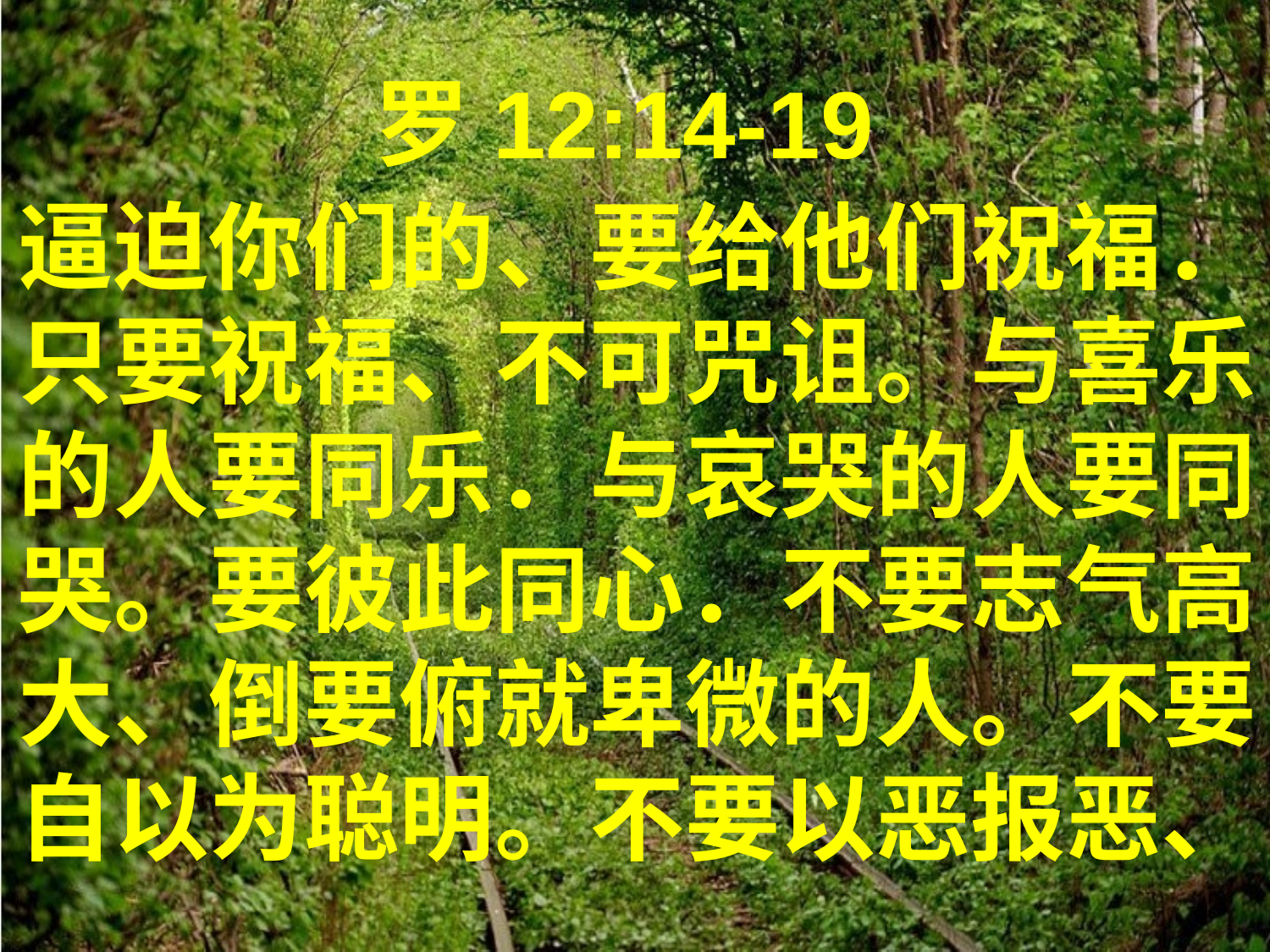

罗12:14-19
逼迫你们的、要给他们祝福．只要祝福、不可咒诅。与喜乐的人要同乐．与哀哭的人要同哭。要彼此同心．不要志气高大、倒要俯就卑微的人。不要自以为聪明。不要以恶报恶、